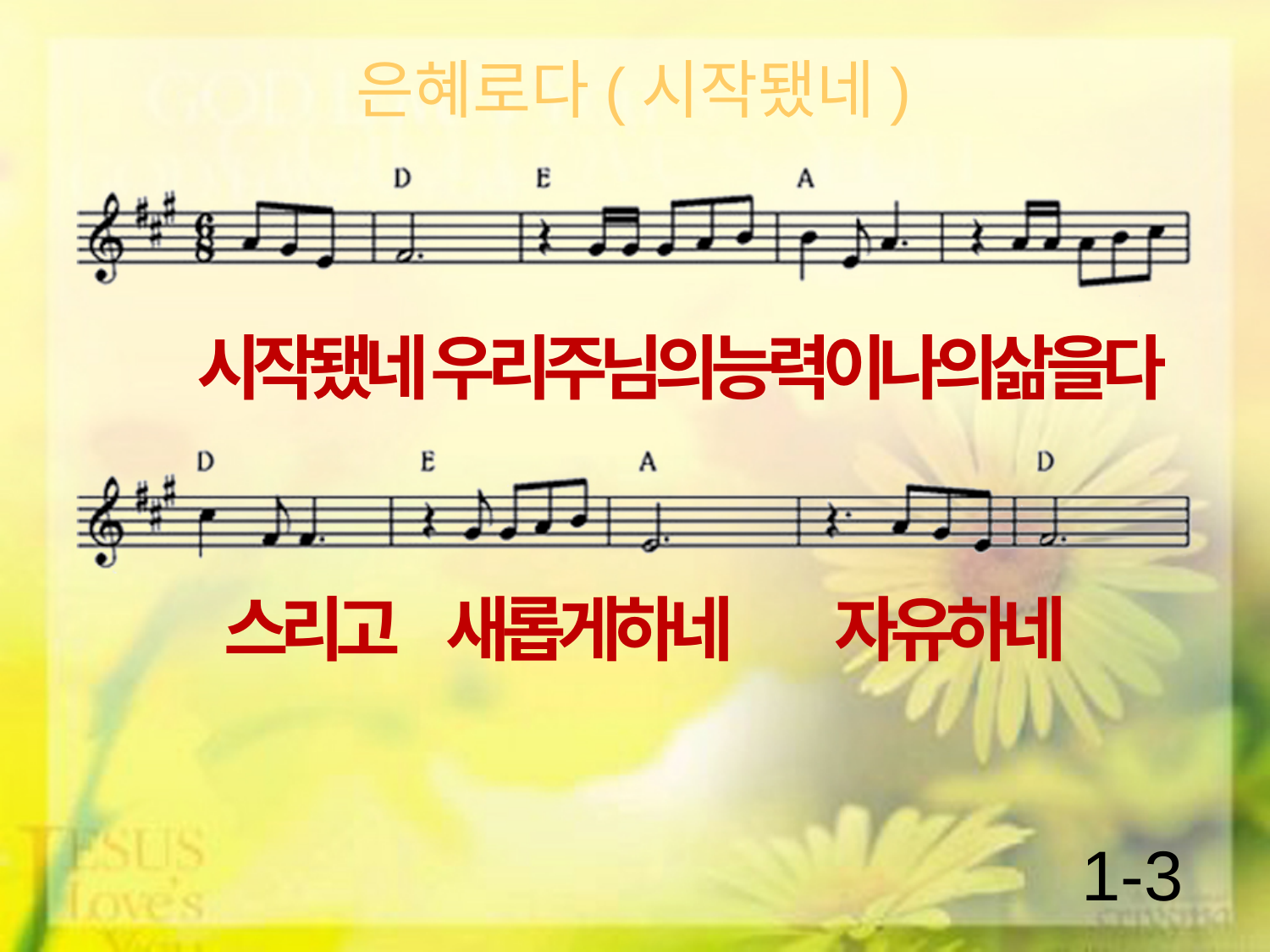

은혜로다(시작됐네)
시작됐네 우리주님의능력이나의삶을다
스리고     새롭게하네          자유하네
1-3